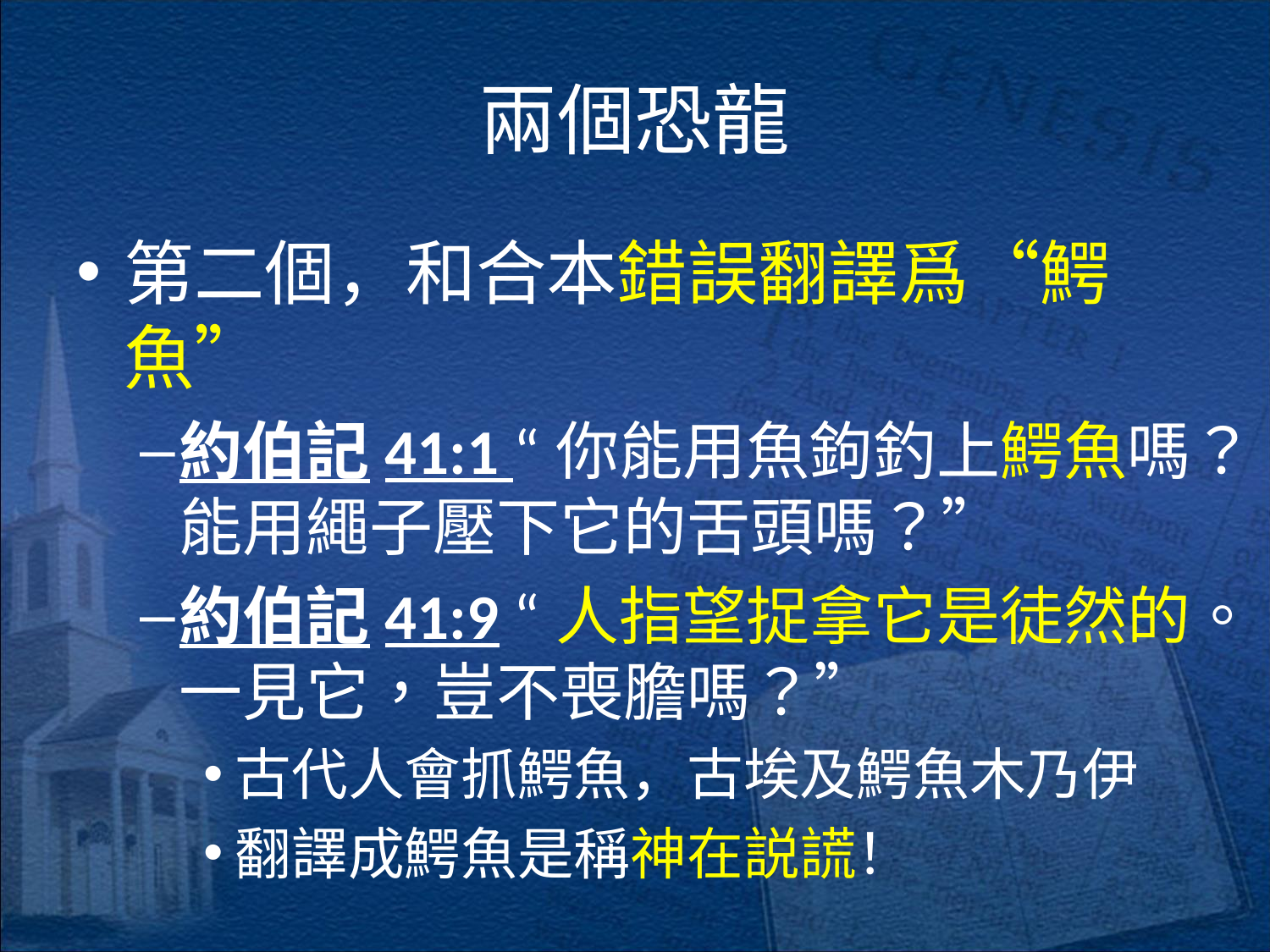

# 兩個恐龍
第二個，和合本錯誤翻譯爲“鰐魚”
約伯記41:1 “你能用魚鉤釣上鰐魚嗎？能用繩子壓下它的舌頭嗎？”
約伯記41:9 “人指望捉拿它是徒然的。一見它，豈不喪膽嗎？”
古代人會抓鰐魚，古埃及鰐魚木乃伊
翻譯成鰐魚是稱神在説謊！